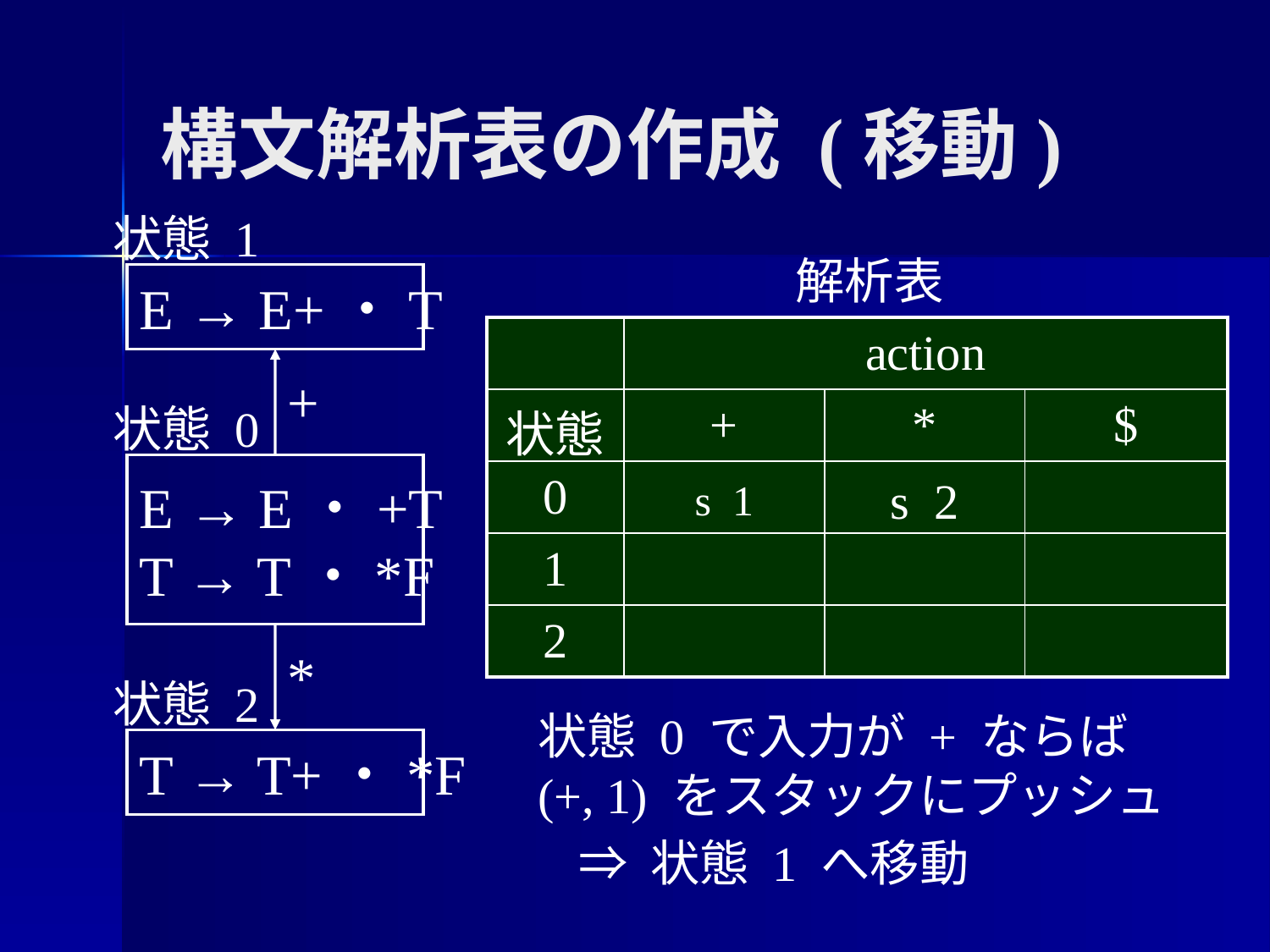

# 構文解析表の作成 (移動)
状態 1
状態 0
状態 2
解析表
E → E+・T

+
|  | action |  |  |
| --- | --- | --- | --- |
| 状態 | + | \* | $ |
| 0 |  |  |  |
| 1 |  |  |  |
| 2 |  |  |  |
E → E・+T
T → T・*F
s  1
s  2

*
T → T+・*F
状態 0 で入力が + ならば
(+, 1) をスタックにプッシュ
⇒ 状態 1 へ移動